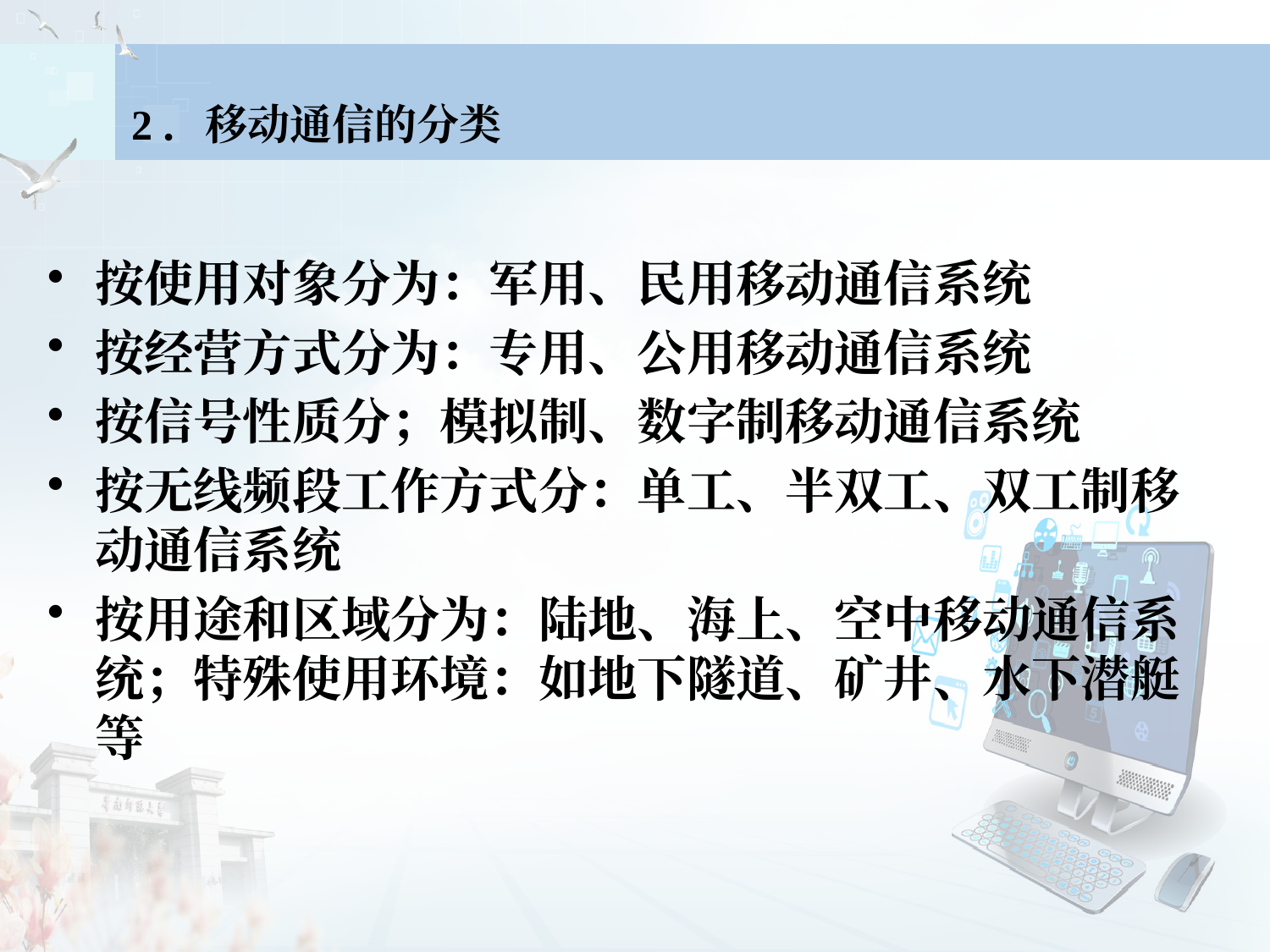

2．移动通信的分类
按使用对象分为：军用、民用移动通信系统
按经营方式分为：专用、公用移动通信系统
按信号性质分；模拟制、数字制移动通信系统
按无线频段工作方式分：单工、半双工、双工制移动通信系统
按用途和区域分为：陆地、海上、空中移动通信系统；特殊使用环境：如地下隧道、矿井、水下潜艇等